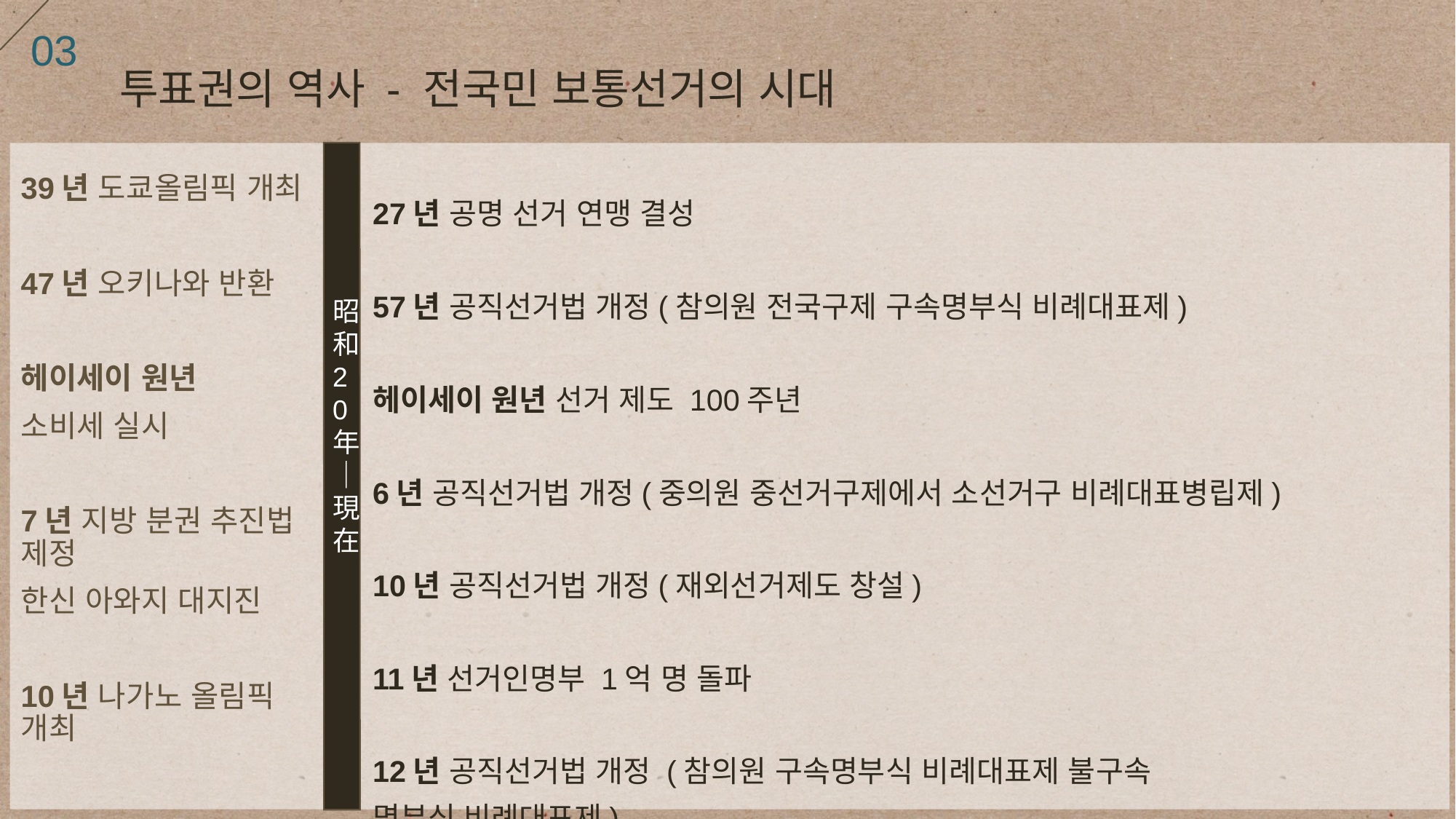

03
투표권의 역사 - 전국민 보통선거의 시대

27년 공명 선거 연맹 결성

57년 공직선거법 개정(참의원 전국구제 구속명부식 비례대표제)

헤이세이 원년 선거 제도 100주년

6년 공직선거법 개정(중의원 중선거구제에서 소선거구 비례대표병립제)

10년 공직선거법 개정(재외선거제도 창설)

11년 선거인명부 1억 명 돌파

12년 공직선거법 개정 (참의원 구속명부식 비례대표제 불구속
명부식 비례대표제)

39년 도쿄올림픽 개최

47년 오키나와 반환

헤이세이 원년
소비세 실시

7년 지방 분권 추진법 제정
한신 아와지 대지진

10년 나가노 올림픽 개최

昭
和
20
年
｜
現
在